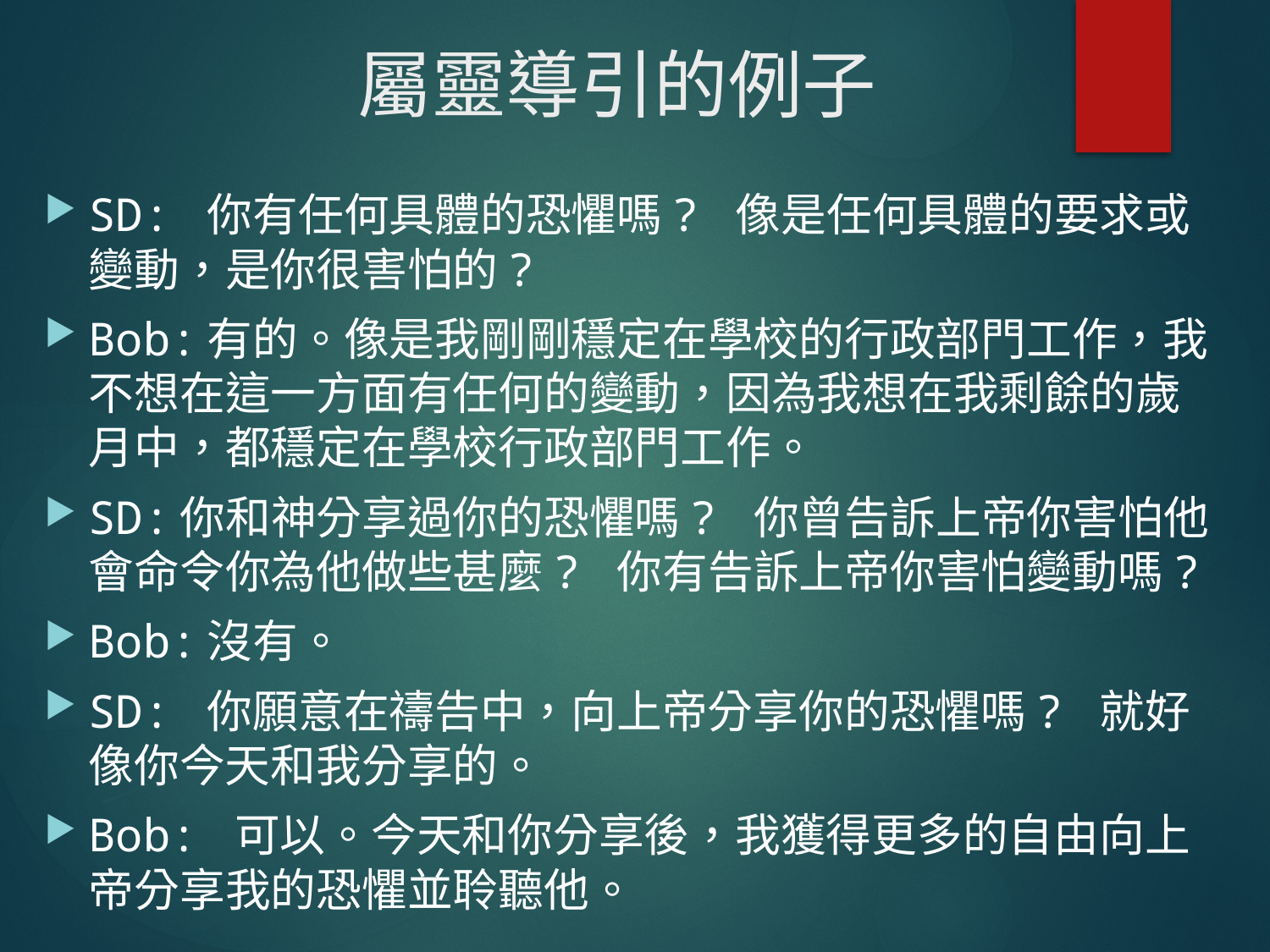

# 屬靈導引的例子
SD: 你有任何具體的恐懼嗎? 像是任何具體的要求或變動，是你很害怕的?
Bob:有的。像是我剛剛穩定在學校的行政部門工作，我不想在這一方面有任何的變動，因為我想在我剩餘的歲月中，都穩定在學校行政部門工作。
SD:你和神分享過你的恐懼嗎? 你曾告訴上帝你害怕他會命令你為他做些甚麼? 你有告訴上帝你害怕變動嗎?
Bob:沒有。
SD: 你願意在禱告中，向上帝分享你的恐懼嗎? 就好像你今天和我分享的。
Bob: 可以。今天和你分享後，我獲得更多的自由向上帝分享我的恐懼並聆聽他。